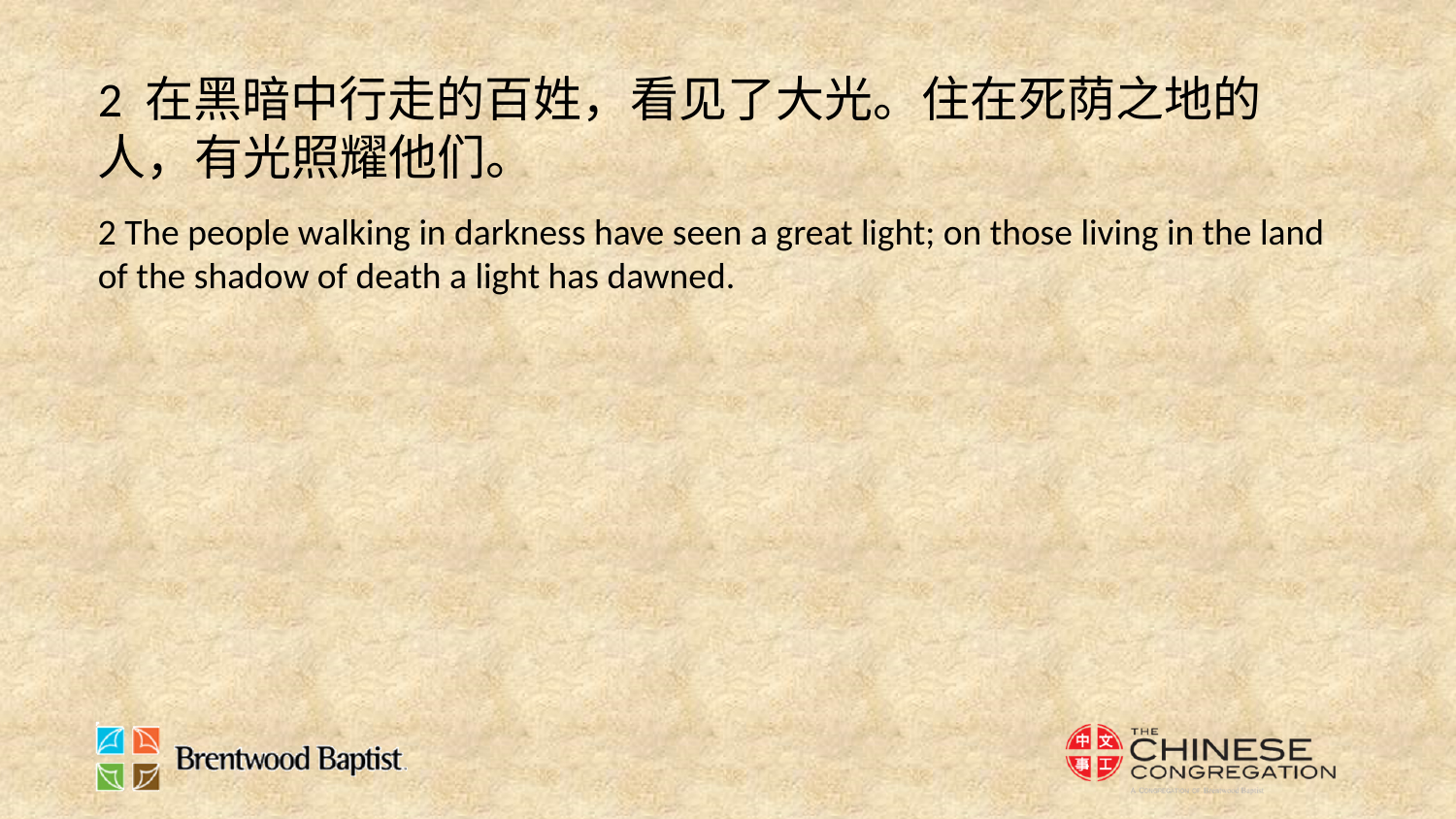

2 在黑暗中行走的百姓，看见了大光。住在死荫之地的人，有光照耀他们。

2 The people walking in darkness have seen a great light; on those living in the land of the shadow of death a light has dawned.